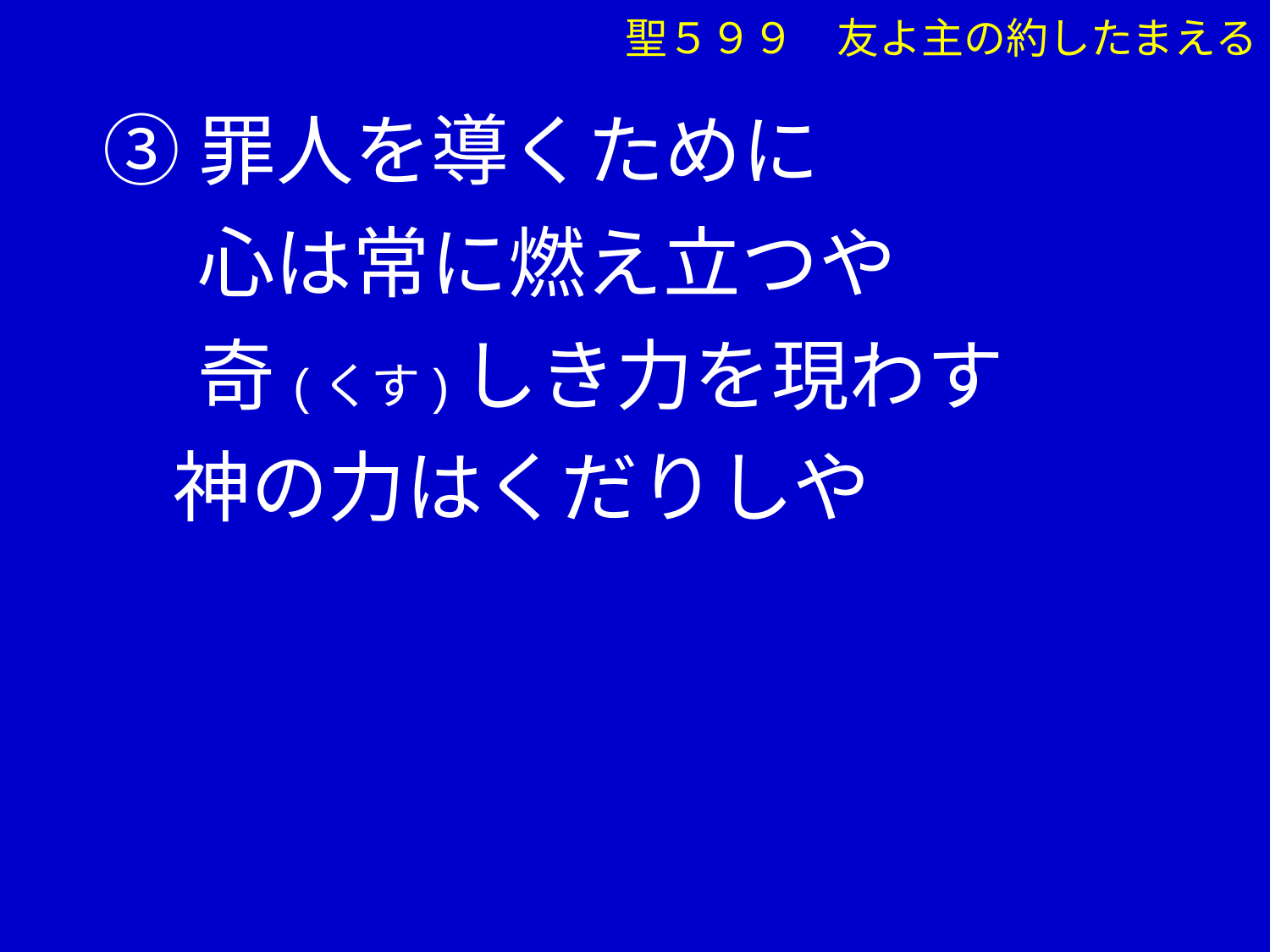

③罪人を導くために
　 心は常に燃え立つや
　 奇(くす)しき力を現わす
   神の力はくだりしや
聖５９９　友よ主の約したまえる